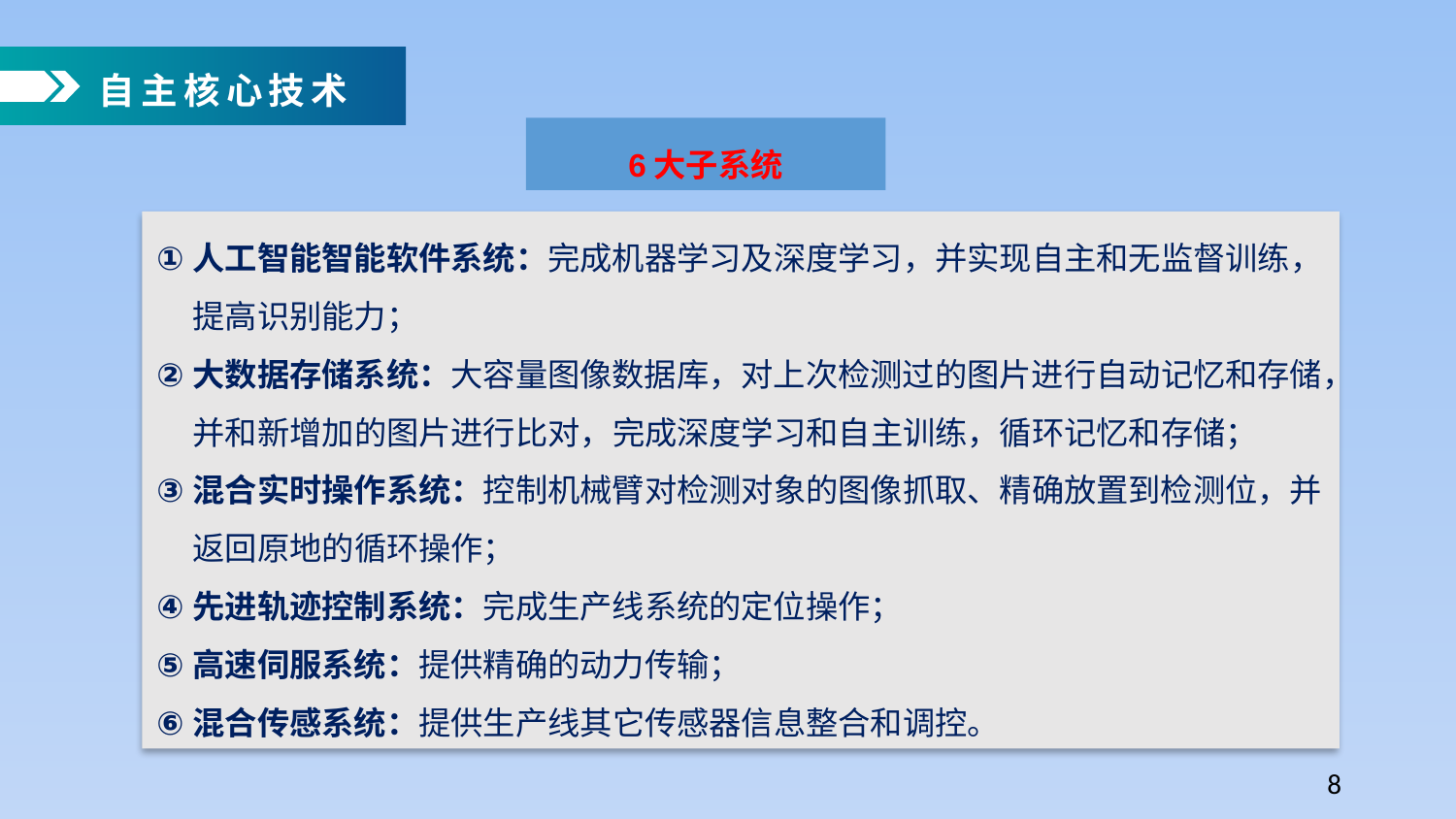

自主核心技术

6大子系统
人工智能智能软件系统：完成机器学习及深度学习，并实现自主和无监督训练，提高识别能力；
大数据存储系统：大容量图像数据库，对上次检测过的图片进行自动记忆和存储，并和新增加的图片进行比对，完成深度学习和自主训练，循环记忆和存储；
混合实时操作系统：控制机械臂对检测对象的图像抓取、精确放置到检测位，并返回原地的循环操作；
先进轨迹控制系统：完成生产线系统的定位操作；
高速伺服系统：提供精确的动力传输；
混合传感系统：提供生产线其它传感器信息整合和调控。
8